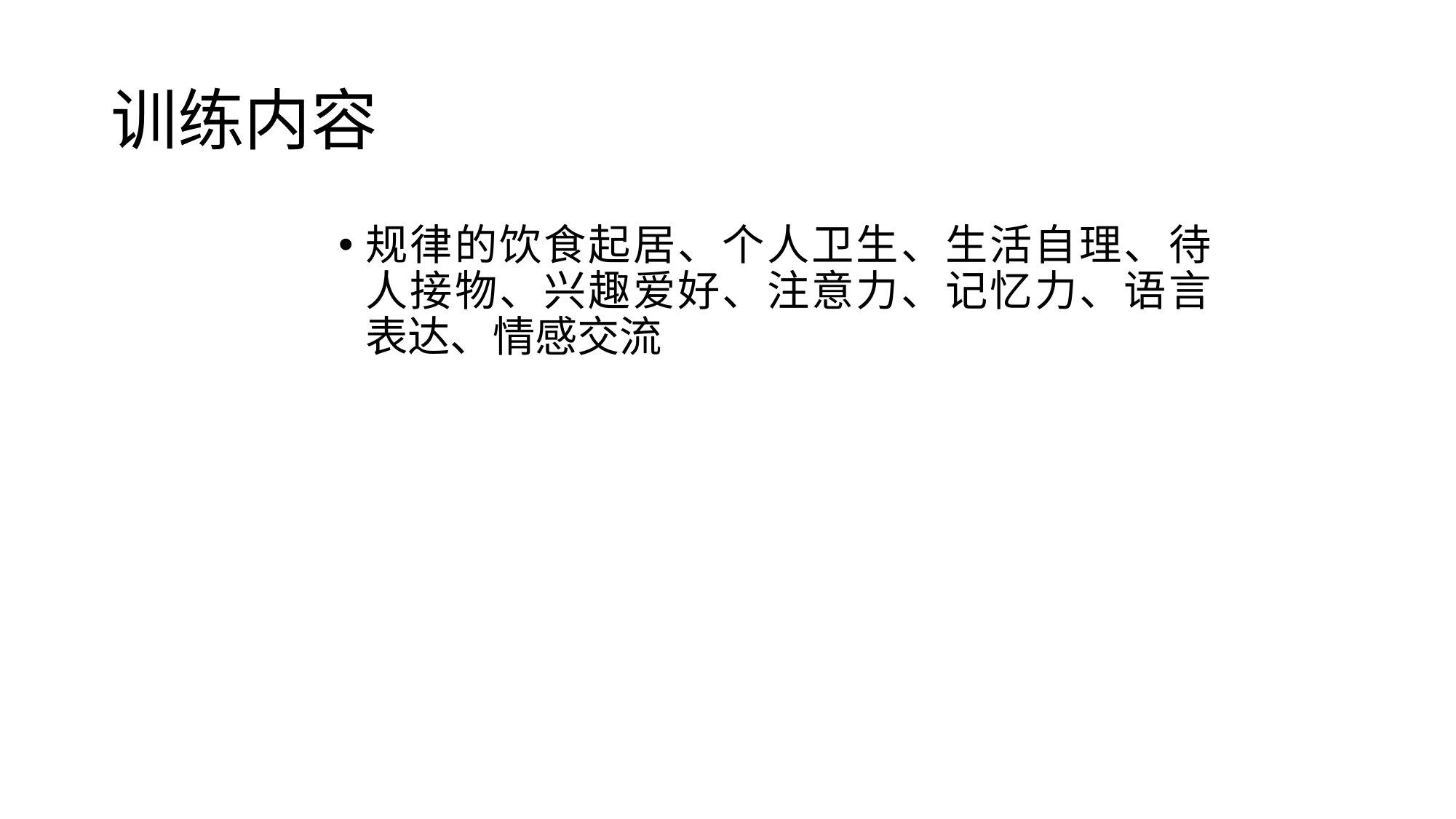

# 训练内容
规律的饮食起居、个人卫生、生活自理、待人接物、兴趣爱好、注意力、记忆力、语言表达、情感交流

93